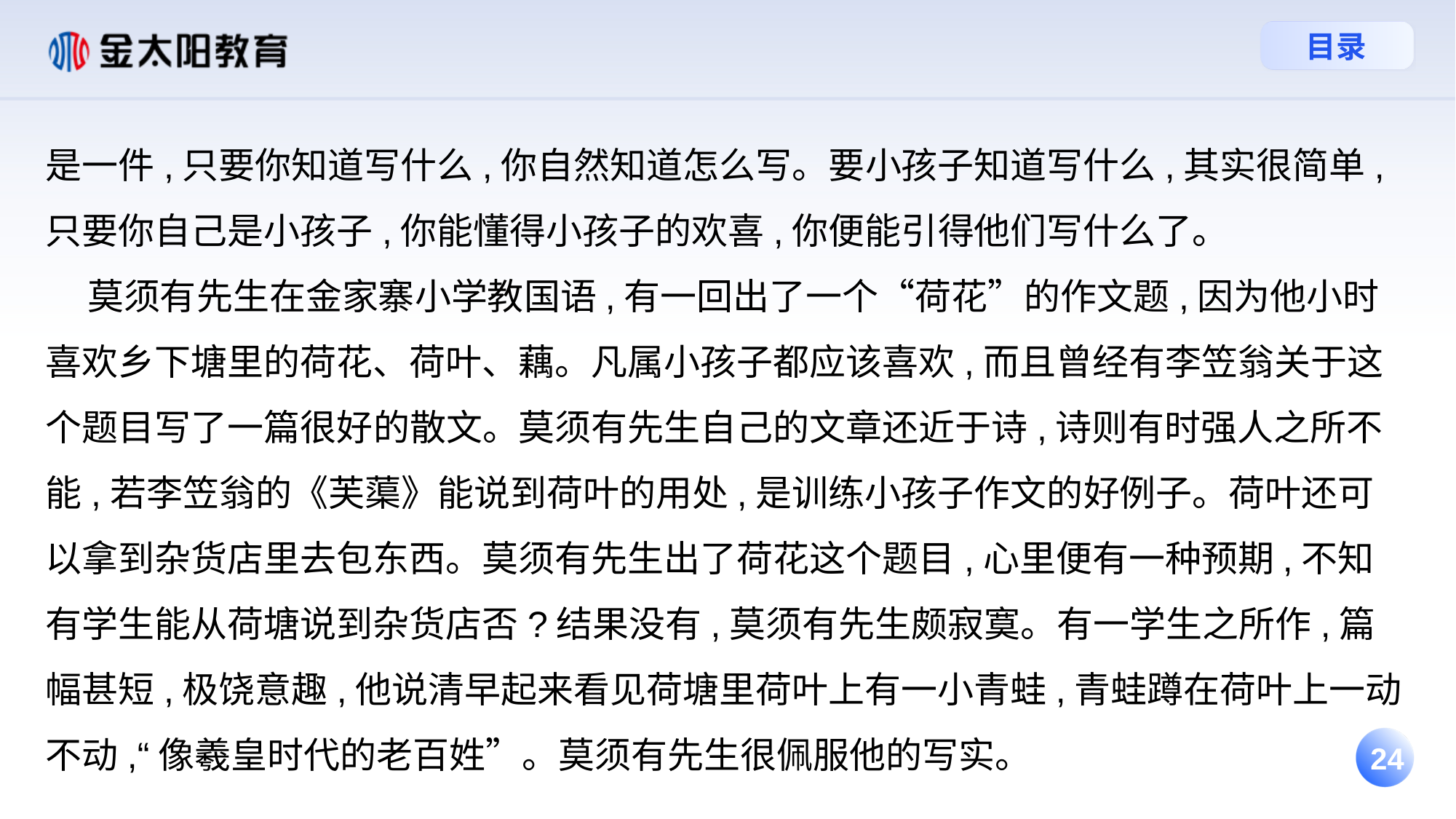

是一件,只要你知道写什么,你自然知道怎么写。要小孩子知道写什么,其实很简单,只要你自己是小孩子,你能懂得小孩子的欢喜,你便能引得他们写什么了。
    莫须有先生在金家寨小学教国语,有一回出了一个“荷花”的作文题,因为他小时喜欢乡下塘里的荷花、荷叶、藕。凡属小孩子都应该喜欢,而且曾经有李笠翁关于这个题目写了一篇很好的散文。莫须有先生自己的文章还近于诗,诗则有时强人之所不能,若李笠翁的《芙蕖》能说到荷叶的用处,是训练小孩子作文的好例子。荷叶还可以拿到杂货店里去包东西。莫须有先生出了荷花这个题目,心里便有一种预期,不知有学生能从荷塘说到杂货店否?结果没有,莫须有先生颇寂寞。有一学生之所作,篇幅甚短,极饶意趣,他说清早起来看见荷塘里荷叶上有一小青蛙,青蛙蹲在荷叶上一动不动,“像羲皇时代的老百姓”。莫须有先生很佩服他的写实。